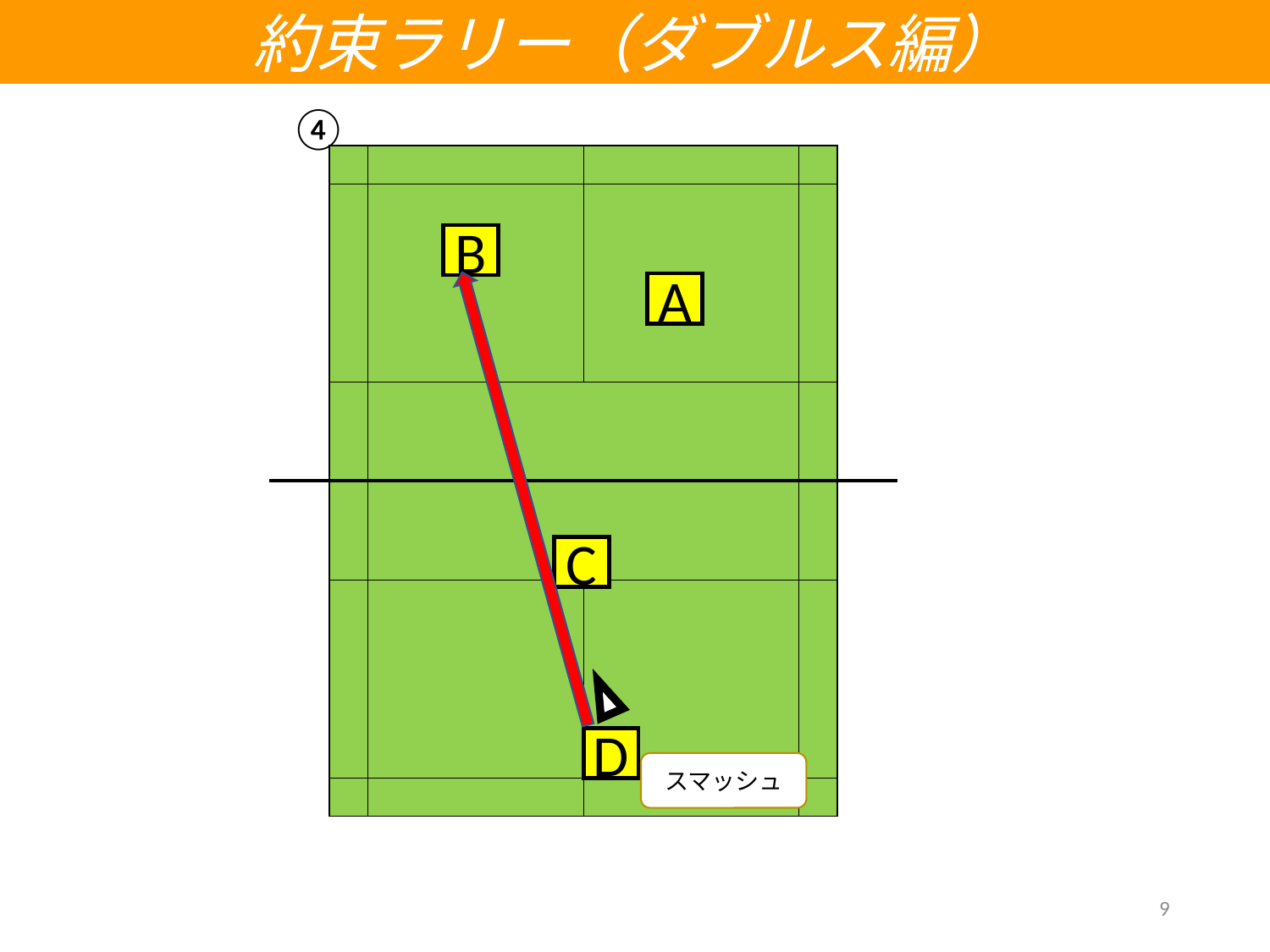

約束ラリー（ダブルス編）
④
|  |  |  |  |  |  |
| --- | --- | --- | --- | --- | --- |
|  |  |  |  |  |  |
|  |  |  |  |  |  |
|  |  |  |  |  |  |
|  |  |  |  |  |  |
|  |  |  |  |  |  |
B
スマッシュ

A
C

D
9